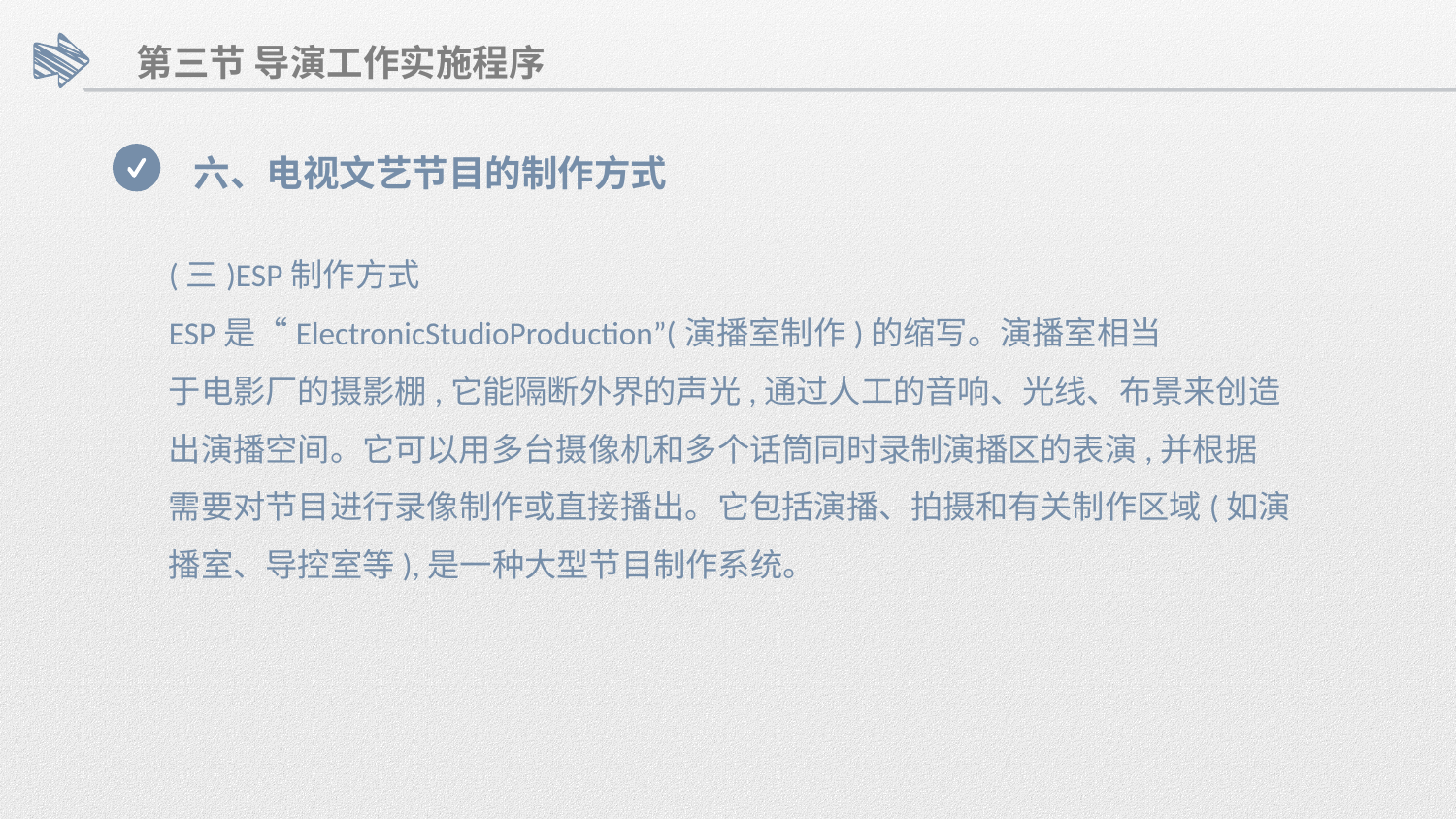

第三节 导演工作实施程序
六、电视文艺节目的制作方式

(三)ESP制作方式
ESP是“ElectronicStudioProduction”(演播室制作)的缩写。演播室相当
于电影厂的摄影棚,它能隔断外界的声光,通过人工的音响、光线、布景来创造
出演播空间。它可以用多台摄像机和多个话筒同时录制演播区的表演,并根据
需要对节目进行录像制作或直接播出。它包括演播、拍摄和有关制作区域(如演
播室、导控室等),是一种大型节目制作系统。